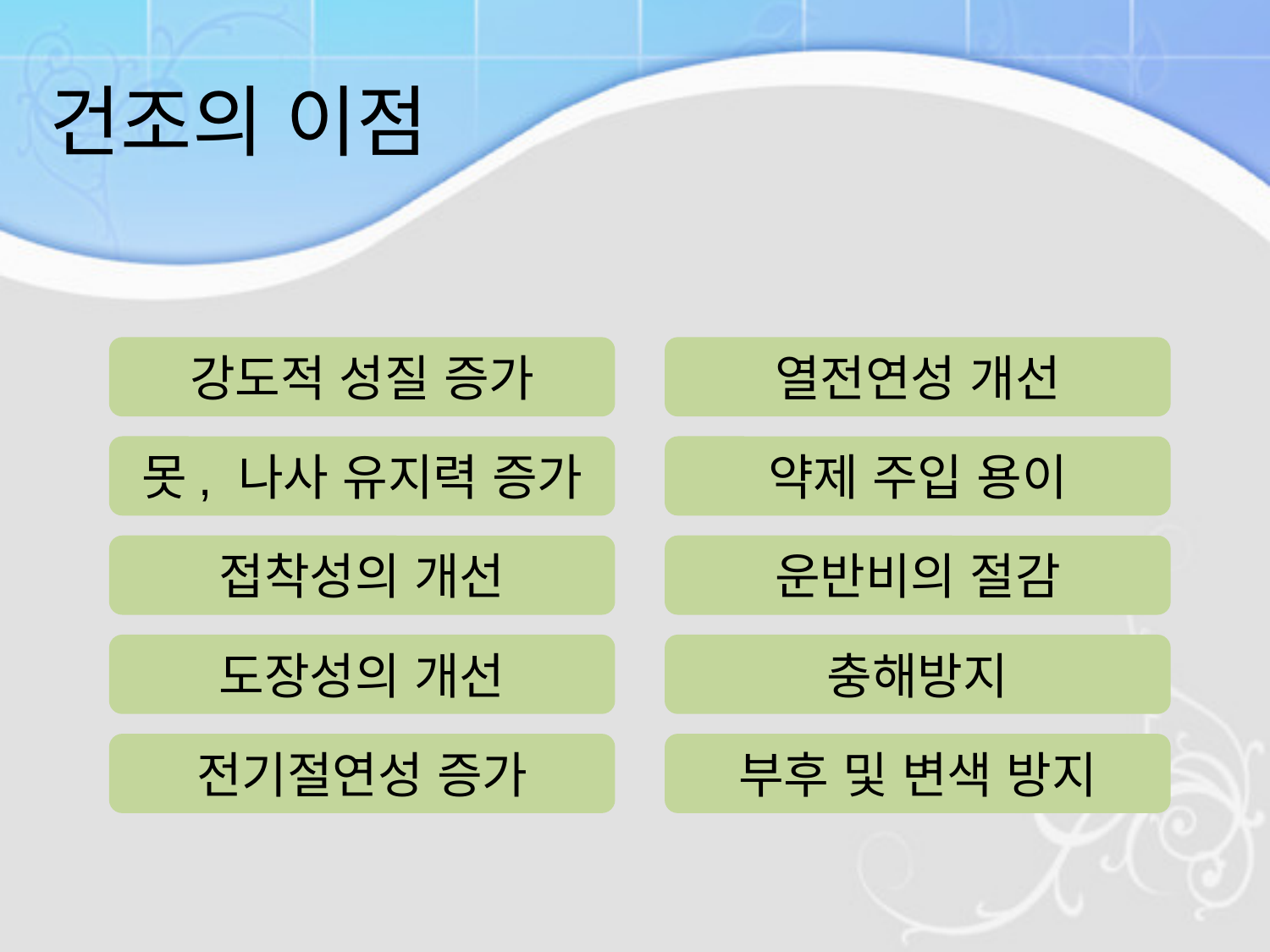

건조의 이점
강도적 성질 증가
열전연성 개선
못, 나사 유지력 증가
약제 주입 용이
접착성의 개선
운반비의 절감
도장성의 개선
충해방지
전기절연성 증가
부후 및 변색 방지